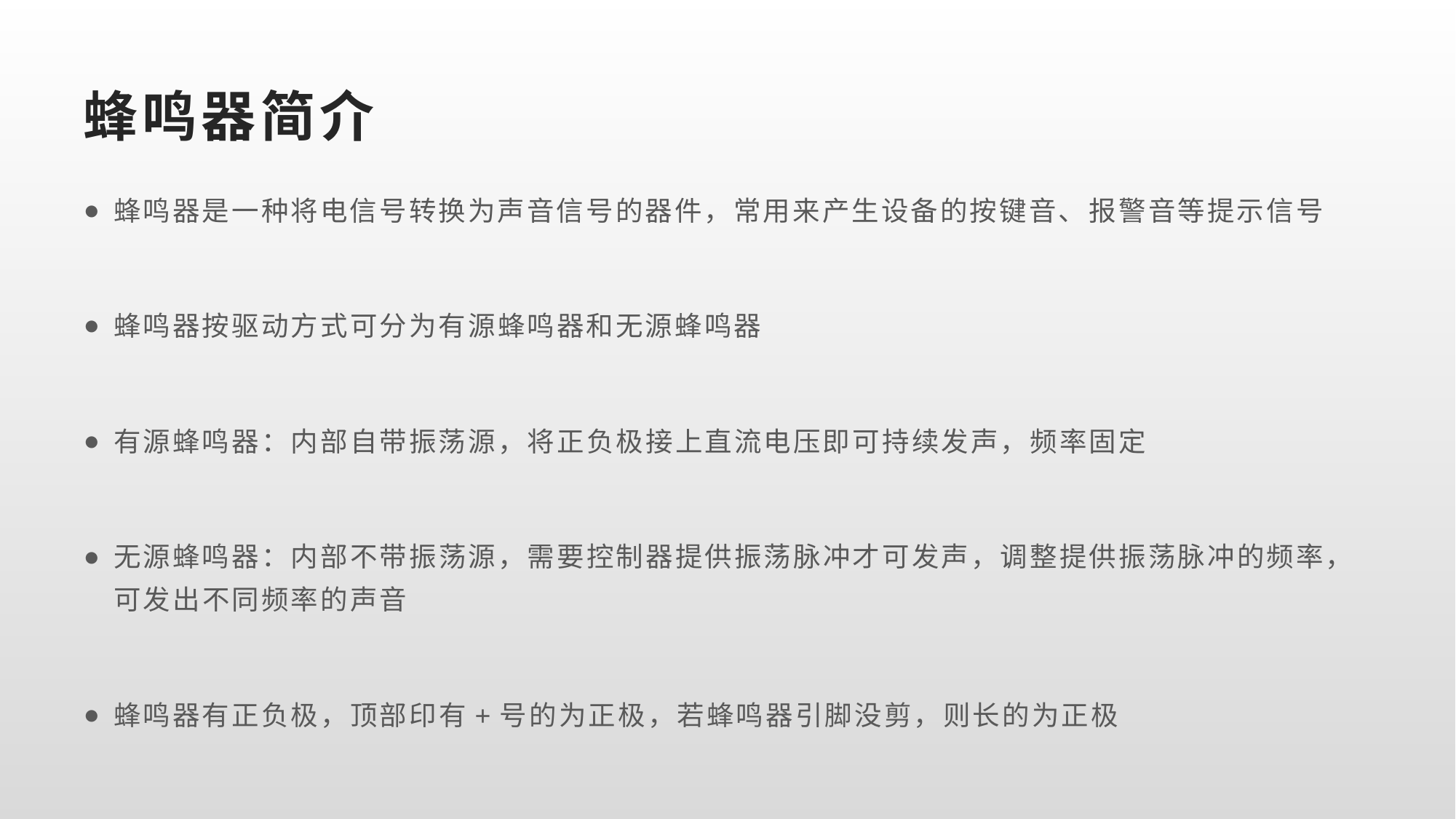

# 蜂鸣器简介
蜂鸣器是一种将电信号转换为声音信号的器件，常用来产生设备的按键音、报警音等提示信号

蜂鸣器按驱动方式可分为有源蜂鸣器和无源蜂鸣器

有源蜂鸣器：内部自带振荡源，将正负极接上直流电压即可持续发声，频率固定

无源蜂鸣器：内部不带振荡源，需要控制器提供振荡脉冲才可发声，调整提供振荡脉冲的频率，可发出不同频率的声音

蜂鸣器有正负极，顶部印有+号的为正极，若蜂鸣器引脚没剪，则长的为正极